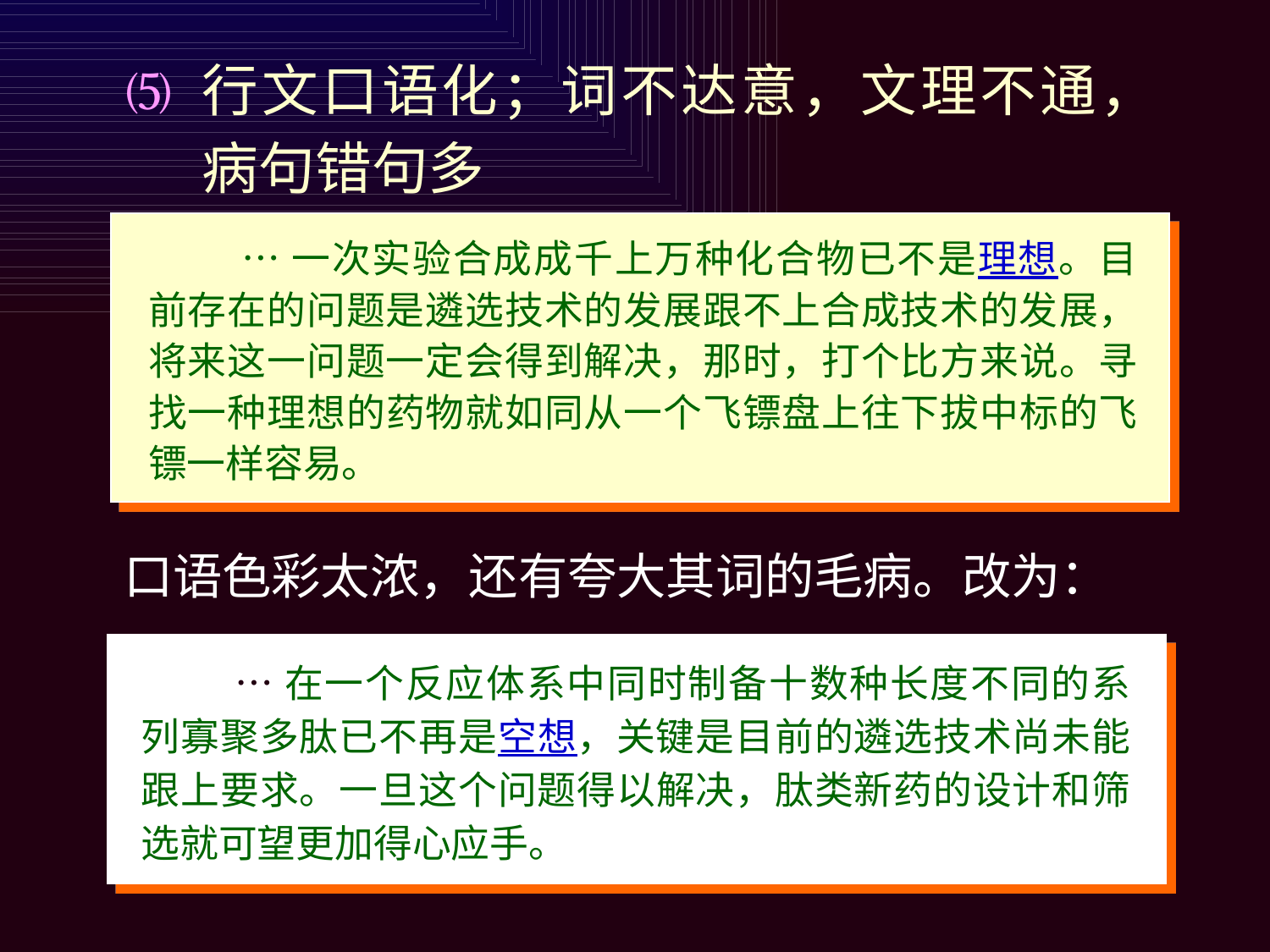

行文口语化；词不达意，文理不通，病句错句多

…一次实验合成成千上万种化合物已不是理想。目前存在的问题是遴选技术的发展跟不上合成技术的发展，将来这一问题一定会得到解决，那时，打个比方来说。寻找一种理想的药物就如同从一个飞镖盘上往下拔中标的飞镖一样容易。
口语色彩太浓，还有夸大其词的毛病。改为：

…在一个反应体系中同时制备十数种长度不同的系列寡聚多肽已不再是空想，关键是目前的遴选技术尚未能跟上要求。一旦这个问题得以解决，肽类新药的设计和筛选就可望更加得心应手。